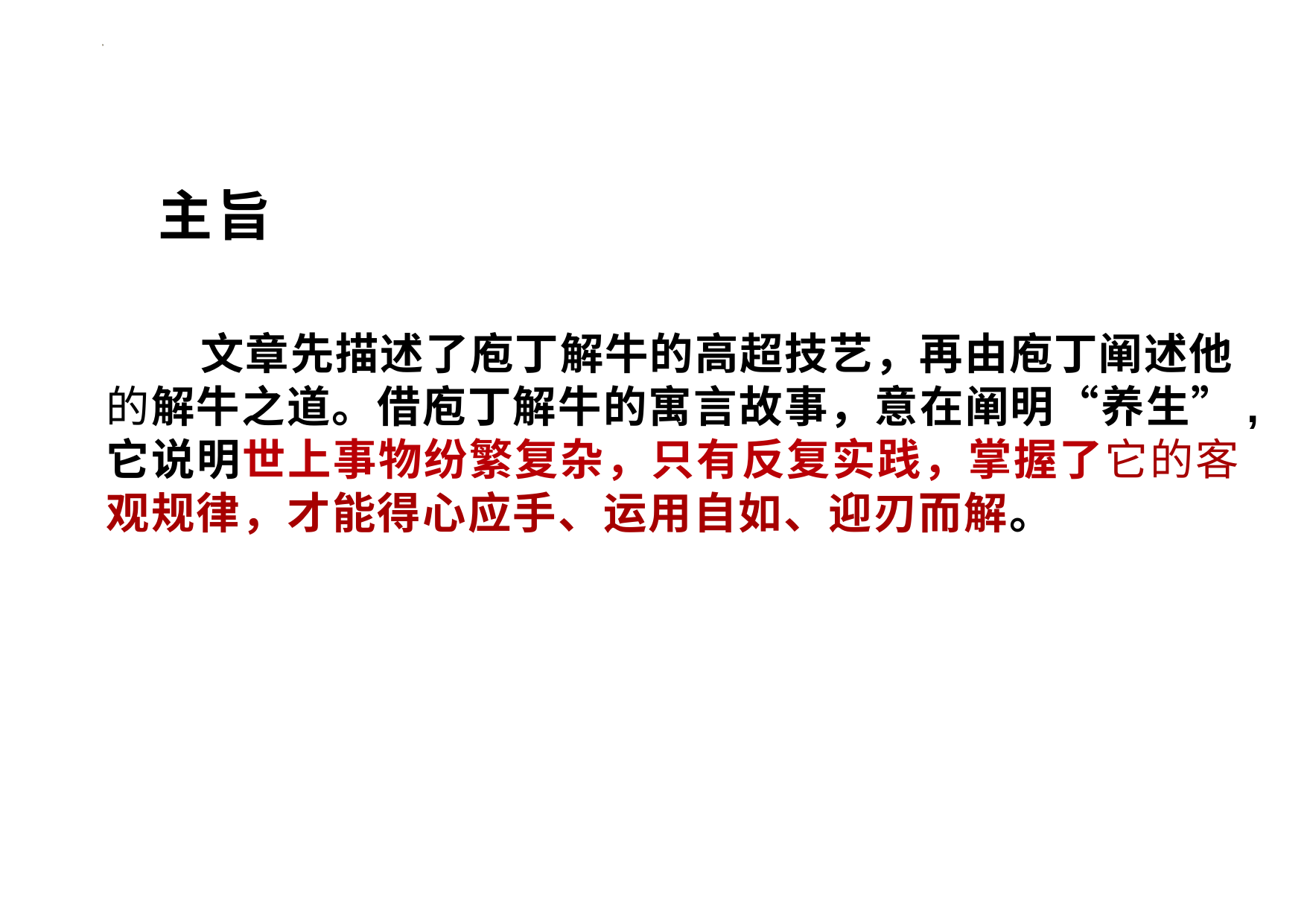

主旨

文章先描述了庖丁解牛的高超技艺，再由庖丁阐述他  的解牛之道。借庖丁解牛的寓言故事，意在阐明“养生”, 它说明世上事物纷繁复杂，只有反复实践，掌握了它的客  观规律，才能得心应手、运用自如、迎刃而解。